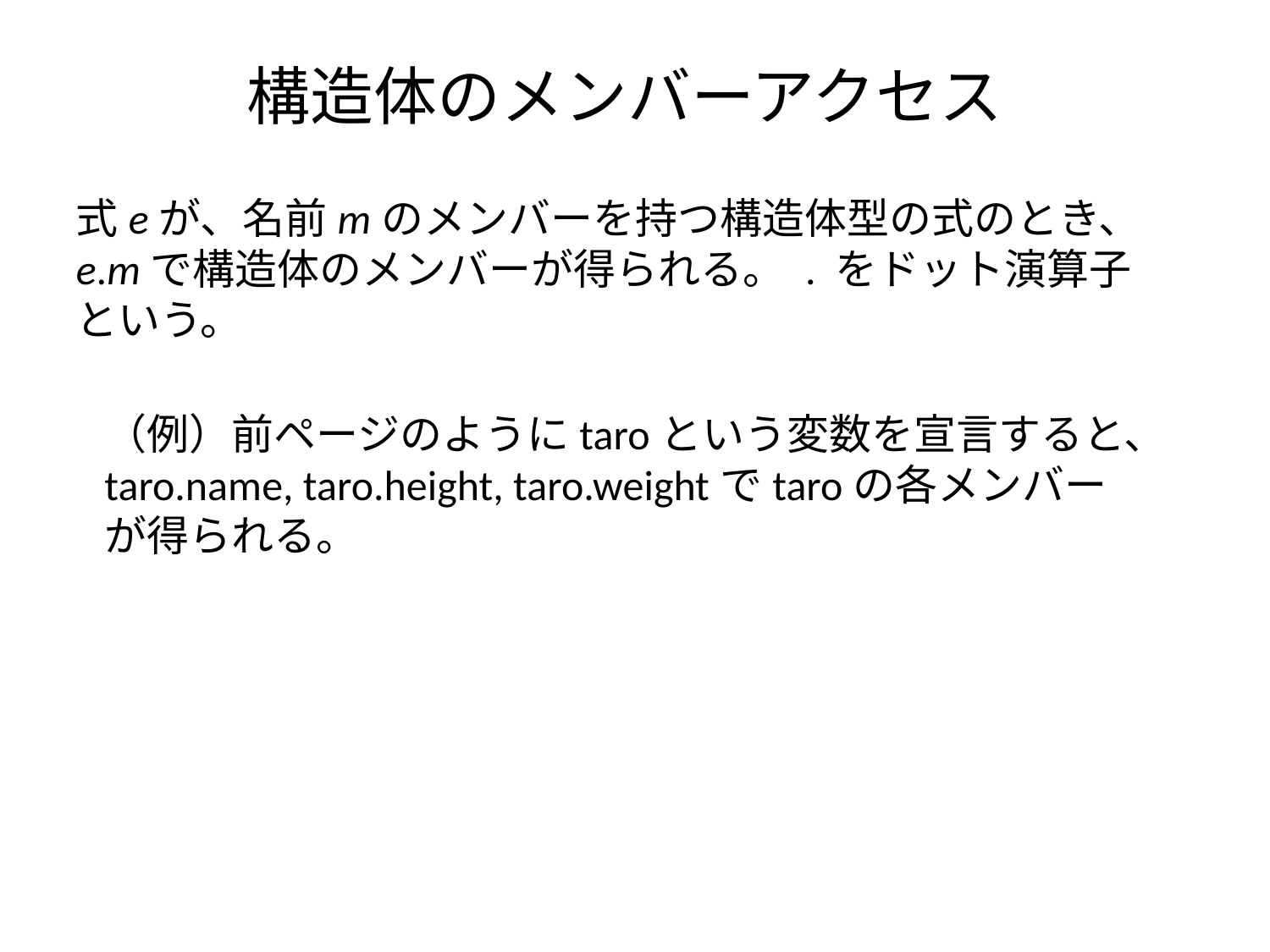

# 構造体のメンバーアクセス
式eが、名前mのメンバーを持つ構造体型の式のとき、e.mで構造体のメンバーが得られる。 . をドット演算子という。
（例）前ページのようにtaroという変数を宣言すると、taro.name, taro.height, taro.weightでtaroの各メンバーが得られる。